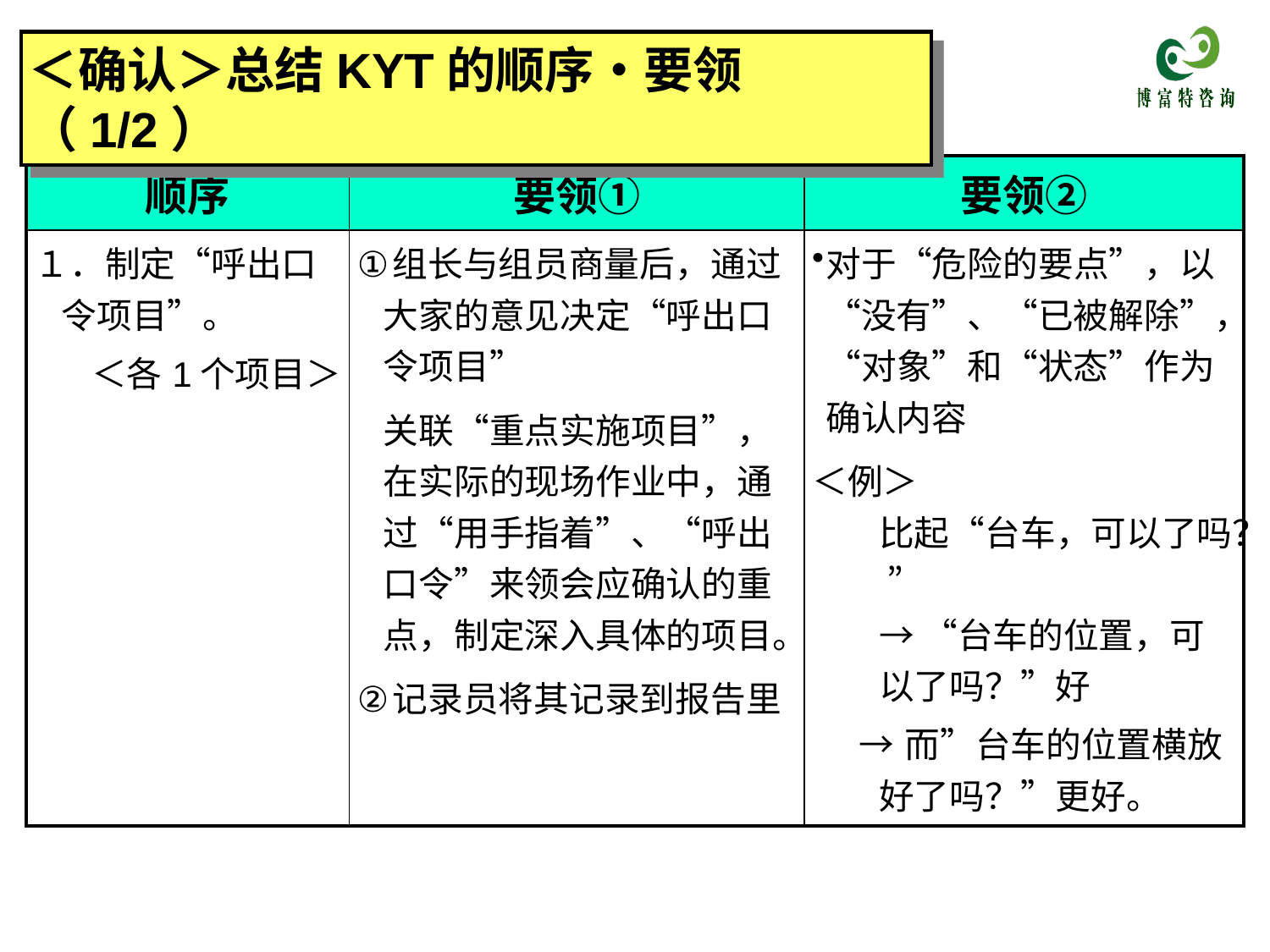

＜确认＞总结KYT的顺序・要领（1/2）
| 顺序 | 要领① | 要领② |
| --- | --- | --- |
| １．制定“呼出口令项目”。 ＜各1个项目＞ | 组长与组员商量后，通过大家的意见决定“呼出口令项目” | 对于“危险的要点”，以“没有”、“已被解除”，“对象”和“状态”作为确认内容 |
|  | 关联“重点实施项目”，在实际的现场作业中，通过“用手指着”、“呼出口令”来领会应确认的重点，制定深入具体的项目。 |  |
|  |  | ＜例＞ 比起“台车，可以了吗？ ” → “台车的位置，可以了吗？”好 →而”台车的位置横放好了吗？”更好。 |
|  | 记录员将其记录到报告里 |  |